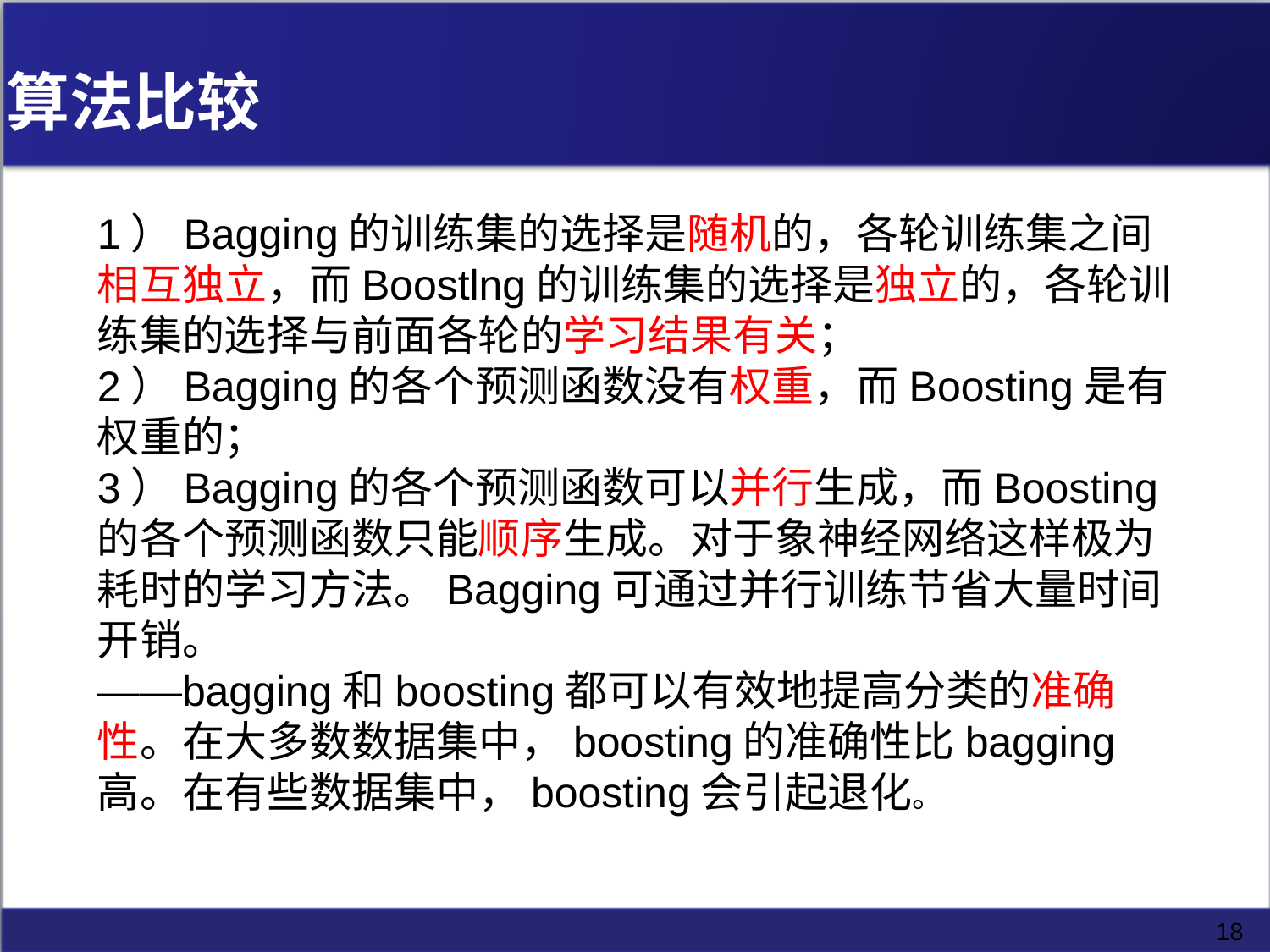

算法比较
1）Bagging的训练集的选择是随机的，各轮训练集之间相互独立，而Boostlng的训练集的选择是独立的，各轮训练集的选择与前面各轮的学习结果有关；
2）Bagging的各个预测函数没有权重，而Boosting是有权重的；
3）Bagging的各个预测函数可以并行生成，而Boosting的各个预测函数只能顺序生成。对于象神经网络这样极为耗时的学习方法。Bagging可通过并行训练节省大量时间开销。
——bagging和boosting都可以有效地提高分类的准确性。在大多数数据集中，boosting的准确性比bagging高。在有些数据集中，boosting会引起退化。
18